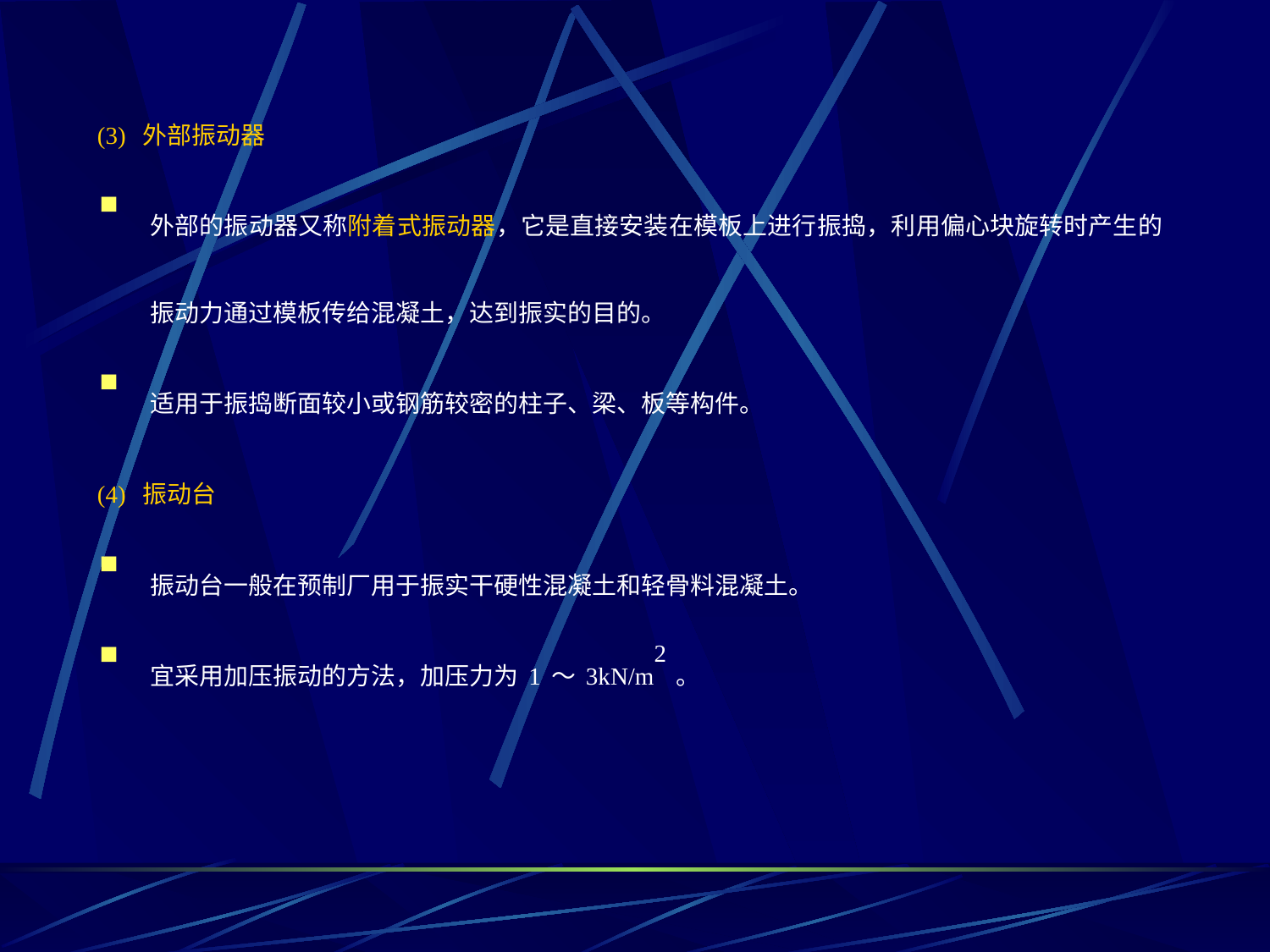

(3) 外部振动器
外部的振动器又称附着式振动器，它是直接安装在模板上进行振捣，利用偏心块旋转时产生的振动力通过模板传给混凝土，达到振实的目的。
适用于振捣断面较小或钢筋较密的柱子、梁、板等构件。
(4) 振动台
振动台一般在预制厂用于振实干硬性混凝土和轻骨料混凝土。
宜采用加压振动的方法，加压力为1～3kN/m2。